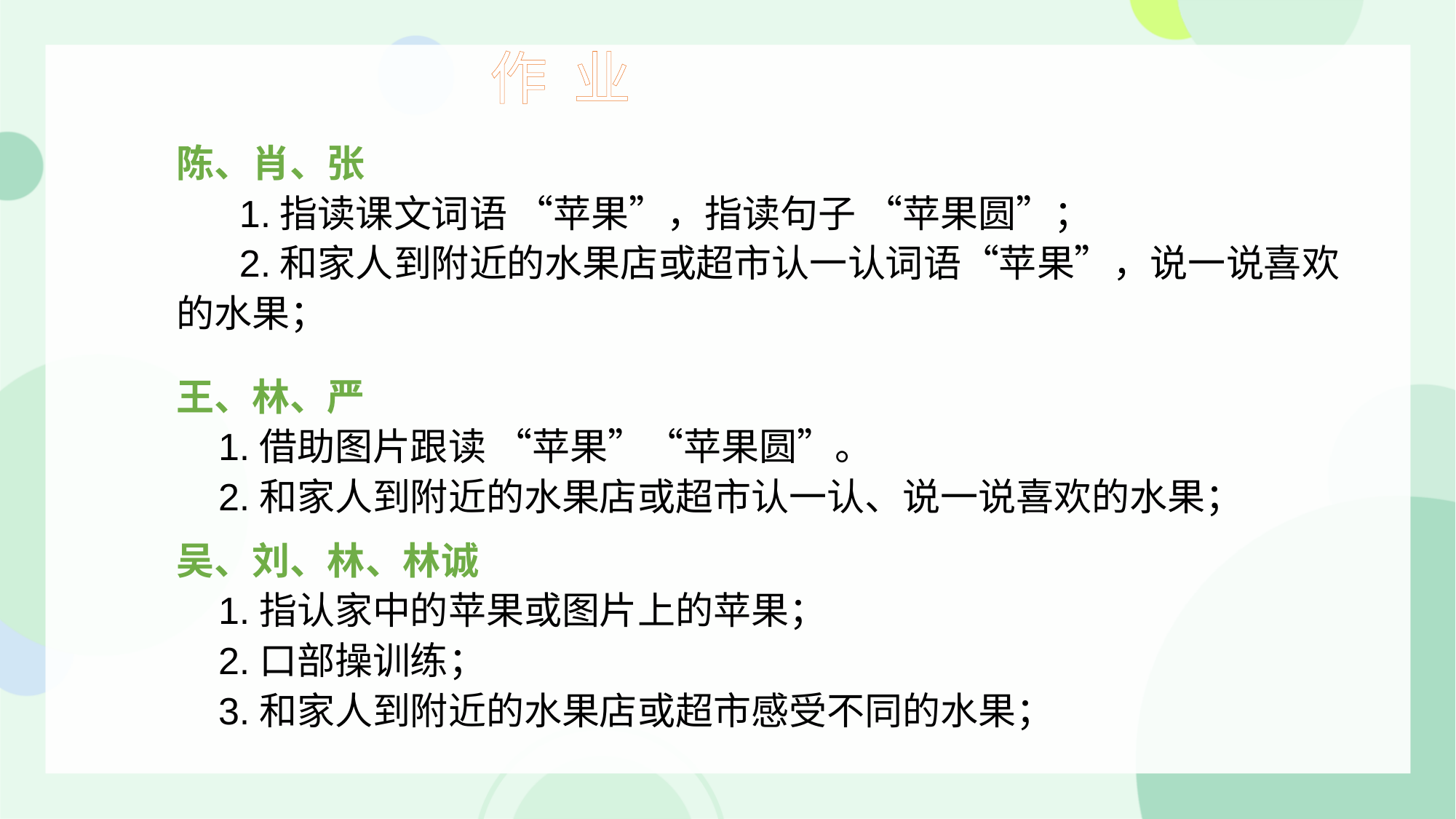

作  业
陈、肖、张
      1.指读课文词语 “苹果”，指读句子 “苹果圆”；
      2.和家人到附近的水果店或超市认一认词语“苹果”，说一说喜欢的水果；
王、林、严
    1.借助图片跟读 “苹果”“苹果圆”。
    2.和家人到附近的水果店或超市认一认、说一说喜欢的水果；
吴、刘、林、林诚
    1.指认家中的苹果或图片上的苹果；
    2.口部操训练；
    3.和家人到附近的水果店或超市感受不同的水果；